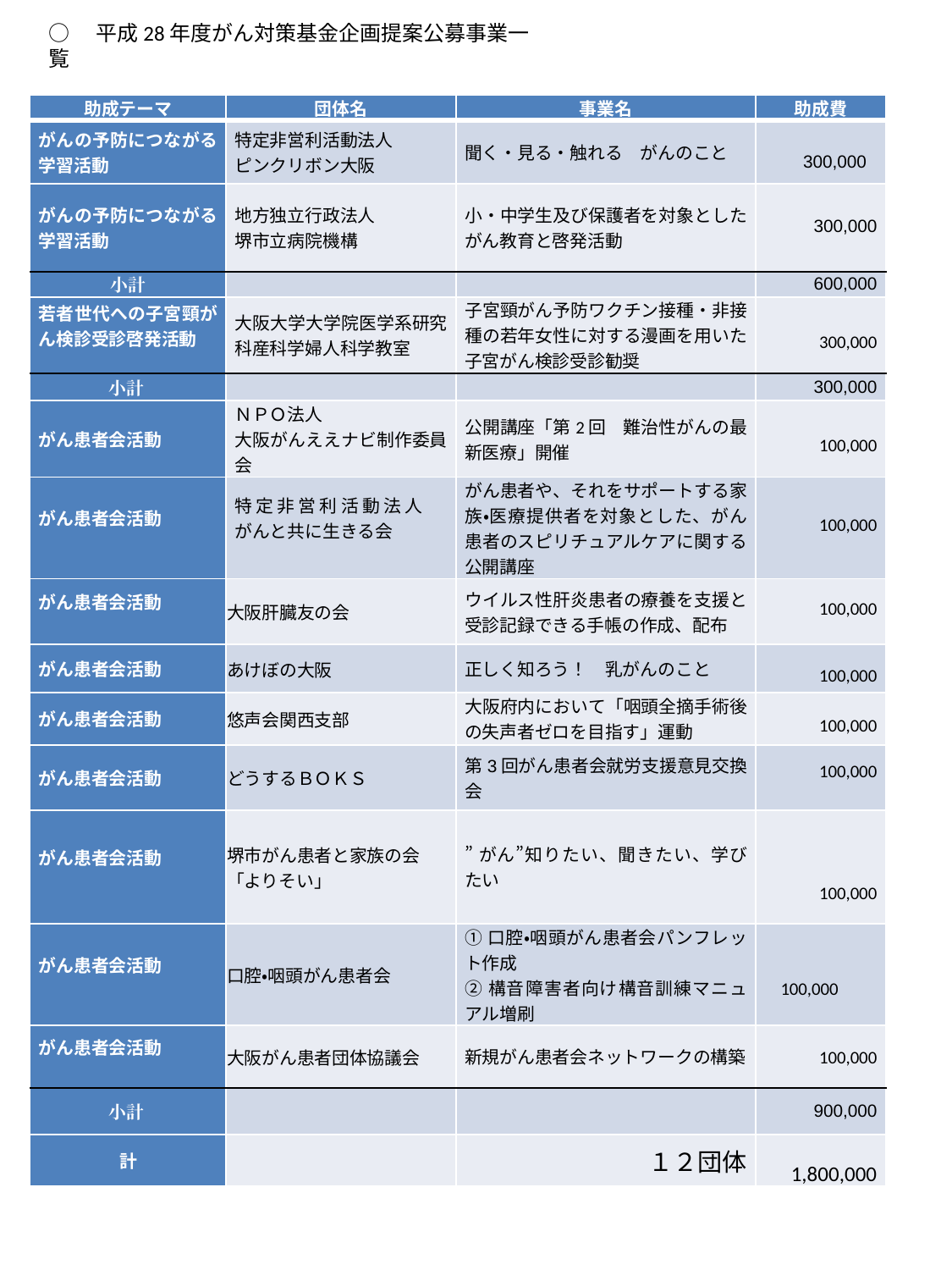

○　平成28年度がん対策基金企画提案公募事業一覧
| 助成テーマ | 団体名 | 事業名 | 助成費 |
| --- | --- | --- | --- |
| がんの予防につながる学習活動 | 特定非営利活動法人 ピンクリボン大阪 | 聞く・見る・触れる　がんのこと | 300,000 |
| がんの予防につながる学習活動 | 地方独立行政法人 堺市立病院機構 | 小・中学生及び保護者を対象としたがん教育と啓発活動 | 300,000 |
| 小計 |  |  | 600,000 |
| 若者世代への子宮頸がん検診受診啓発活動 | 大阪大学大学院医学系研究科産科学婦人科学教室 | 子宮頸がん予防ワクチン接種・非接種の若年女性に対する漫画を用いた子宮がん検診受診勧奨 | 300,000 |
| 小計 |  |  | 300,000 |
| がん患者会活動 | ＮＰＯ法人 大阪がんええナビ制作委員会 | 公開講座「第2回　難治性がんの最新医療」開催 | 100,000 |
| がん患者会活動 | 特定非営利活動法人　 がんと共に生きる会 | がん患者や、それをサポートする家族・医療提供者を対象とした、がん患者のスピリチュアルケアに関する公開講座 | 100,000 |
| がん患者会活動 | 大阪肝臓友の会 | ウイルス性肝炎患者の療養を支援と受診記録できる手帳の作成、配布 | 100,000 |
| がん患者会活動 | あけぼの大阪 | 正しく知ろう！　乳がんのこと | 100,000 |
| がん患者会活動 | 悠声会関西支部 | 大阪府内において「咽頭全摘手術後の失声者ゼロを目指す」運動 | 100,000 |
| がん患者会活動 | どうするＢＯＫＳ | 第3回がん患者会就労支援意見交換会 | 100,000 |
| がん患者会活動 | 堺市がん患者と家族の会 「よりそい」 | ”がん”知りたい、聞きたい、学びたい | 100,000 |
| がん患者会活動 | 口腔・咽頭がん患者会 | ①口腔・咽頭がん患者会パンフレット作成 ②構音障害者向け構音訓練マニュアル増刷 | 100,000 |
| がん患者会活動 | 大阪がん患者団体協議会 | 新規がん患者会ネットワークの構築 | 100,000 |
| 小計 |  |  | 900,000 |
| 計 |  | １２団体 | 1,800,000 |